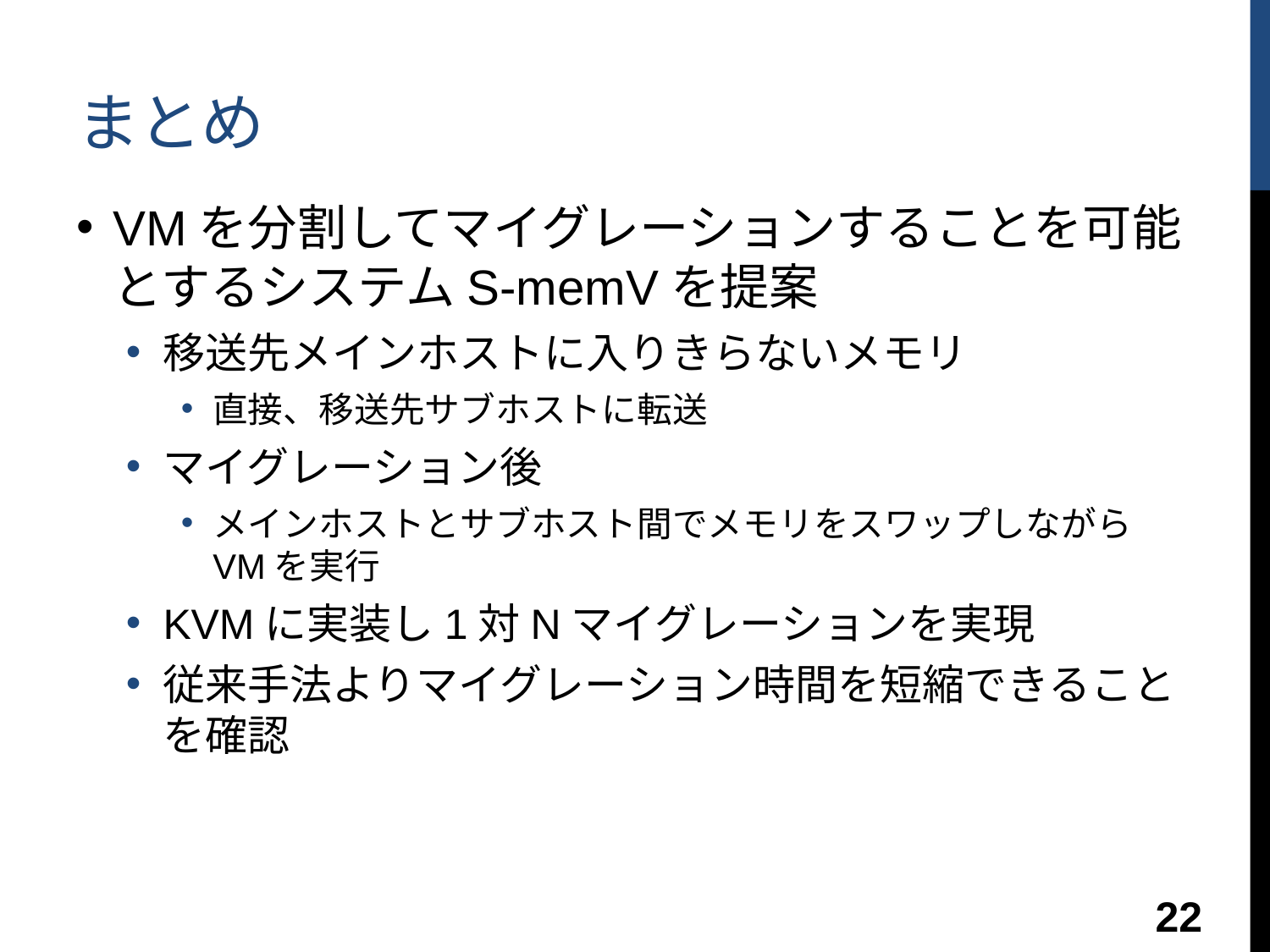

# まとめ
VMを分割してマイグレーションすることを可能とするシステムS-memVを提案
移送先メインホストに入りきらないメモリ
直接、移送先サブホストに転送
マイグレーション後
メインホストとサブホスト間でメモリをスワップしながらVMを実行
KVMに実装し1対Nマイグレーションを実現
従来手法よりマイグレーション時間を短縮できることを確認
22